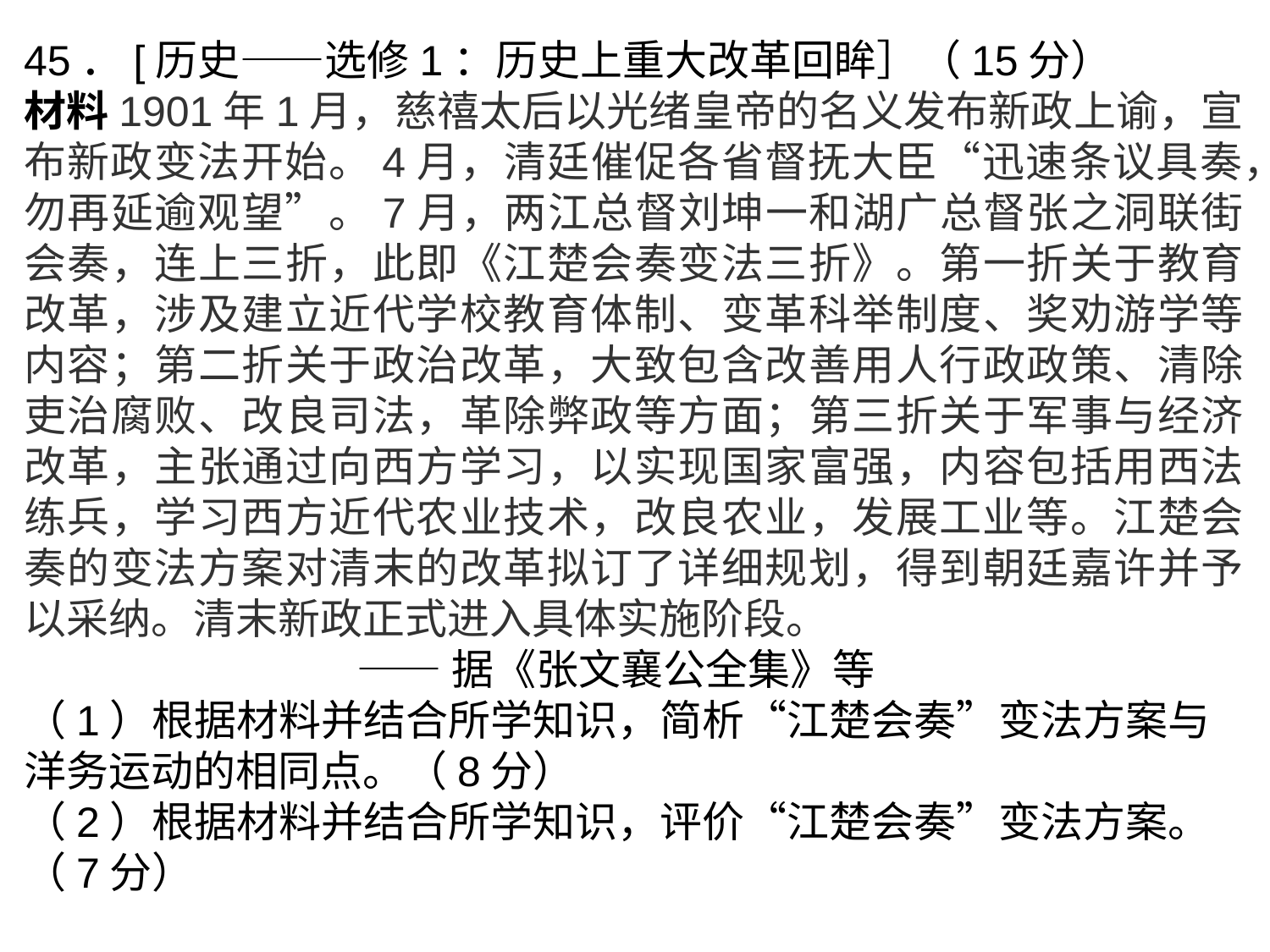

45．[历史——选修1：历史上重大改革回眸］（15分）
材料1901年1月，慈禧太后以光绪皇帝的名义发布新政上谕，宣布新政变法开始。4月，清廷催促各省督抚大臣“迅速条议具奏，勿再延逾观望”。7月，两江总督刘坤一和湖广总督张之洞联街会奏，连上三折，此即《江楚会奏变法三折》。第一折关于教育改革，涉及建立近代学校教育体制、变革科举制度、奖劝游学等内容；第二折关于政治改革，大致包含改善用人行政政策、清除吏治腐败、改良司法，革除弊政等方面；第三折关于军事与经济改革，主张通过向西方学习，以实现国家富强，内容包括用西法练兵，学习西方近代农业技术，改良农业，发展工业等。江楚会奏的变法方案对清末的改革拟订了详细规划，得到朝廷嘉许并予以采纳。清末新政正式进入具体实施阶段。
                                   ——据《张文襄公全集》等
（1）根据材料并结合所学知识，简析“江楚会奏”变法方案与洋务运动的相同点。（8分）
（2）根据材料并结合所学知识，评价“江楚会奏”变法方案。（7分）